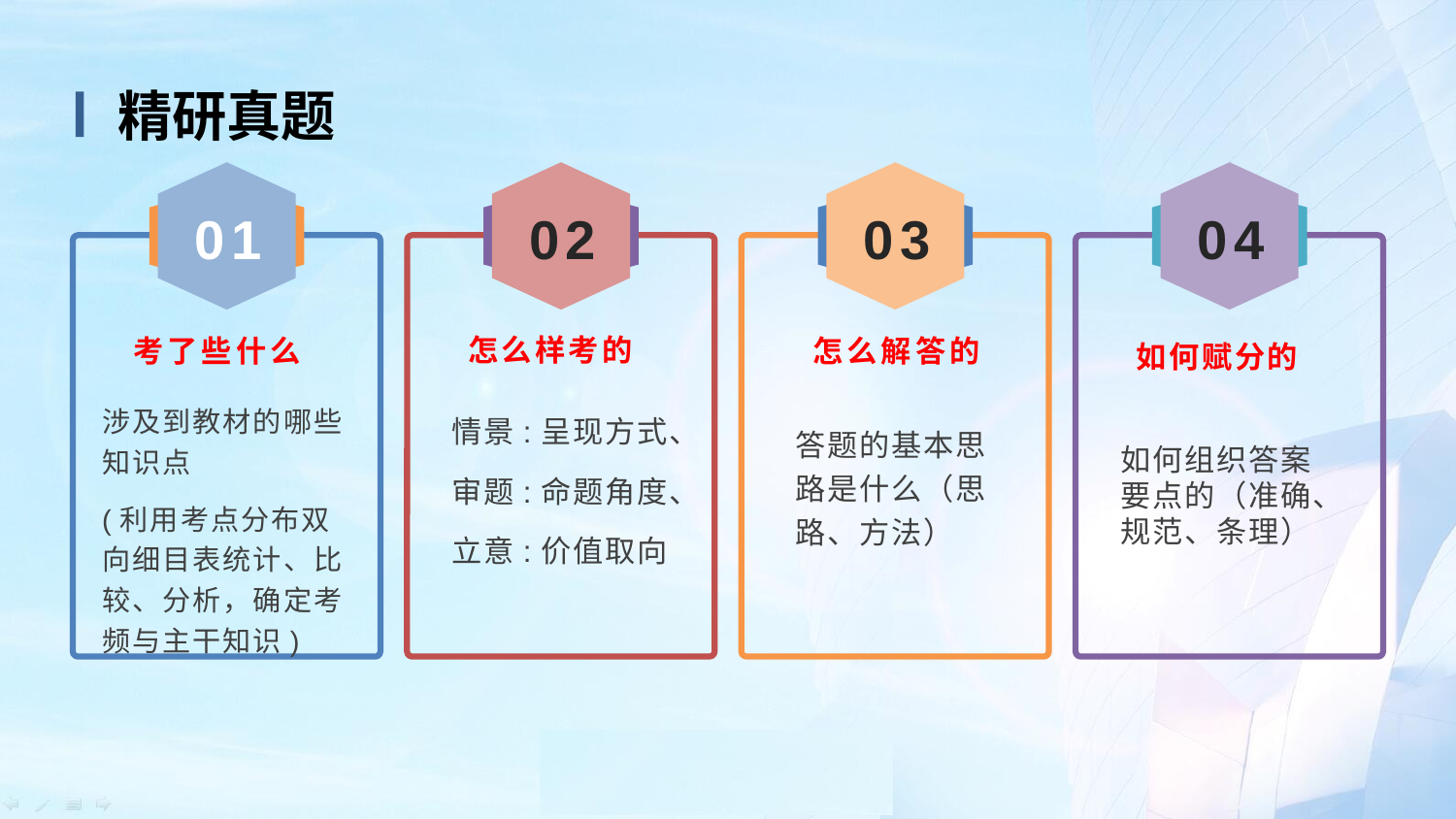

精研真题

01
02
03
04

怎么样考的
考了些什么
怎么解答的
如何赋分的
情景:呈现方式、
审题:命题角度、
立意:价值取向 、

涉及到教材的哪些知识点
(利用考点分布双向细目表统计、比较、分析，确定考频与主干知识)
答题的基本思路是什么（思路、方法）
如何组织答案要点的（准确、规范、条理）